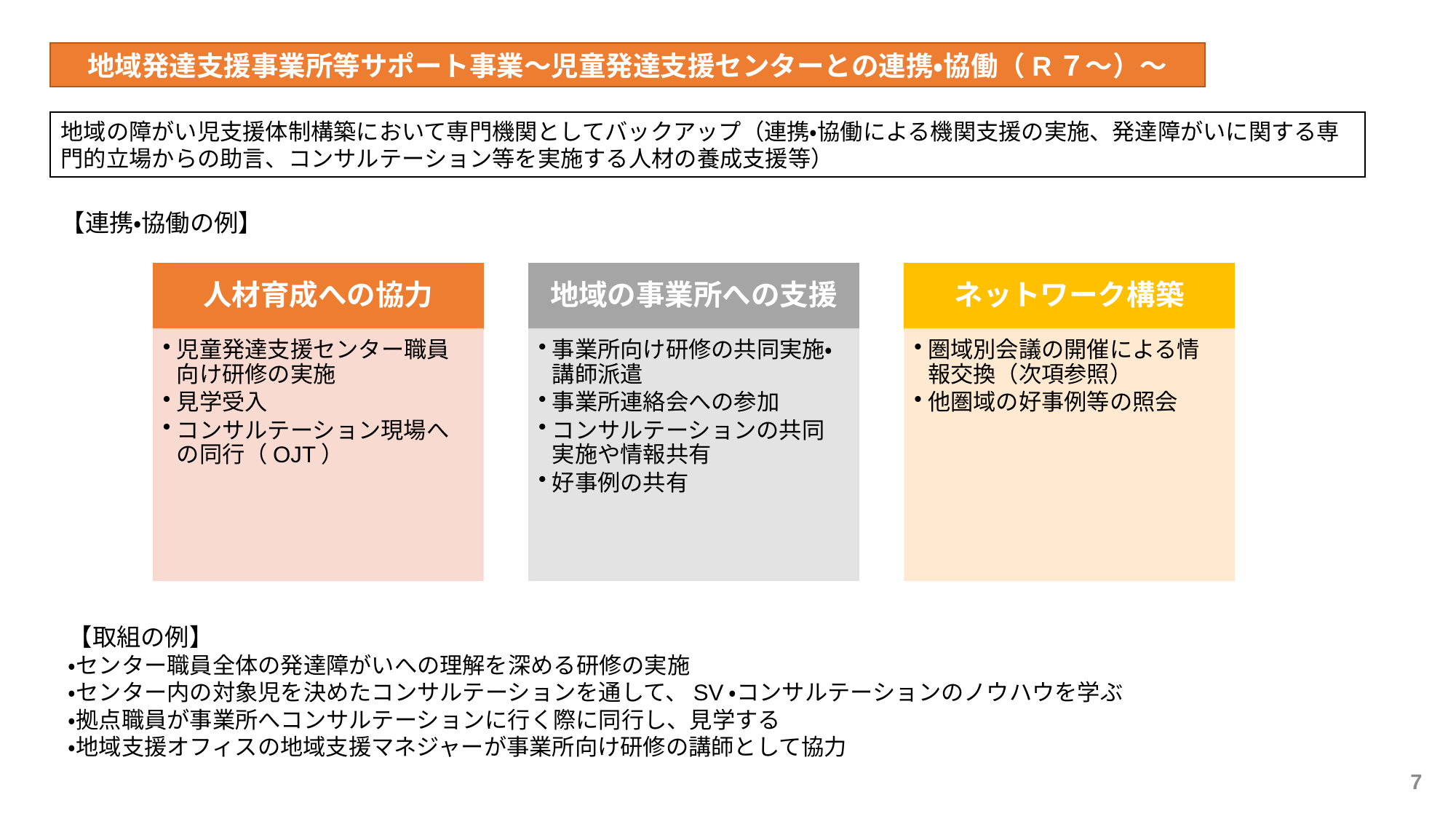

地域発達支援事業所等サポート事業～児童発達支援センターとの連携・協働（R７～）～
地域の障がい児支援体制構築において専門機関としてバックアップ（連携・協働による機関支援の実施、発達障がいに関する専門的立場からの助言、コンサルテーション等を実施する人材の養成支援等）
【連携・協働の例】
人材育成への協力
児童発達支援センター職員向け研修の実施
見学受入
コンサルテーション現場への同行（OJT）
地域の事業所への支援
事業所向け研修の共同実施・講師派遣
事業所連絡会への参加
コンサルテーションの共同実施や情報共有
好事例の共有
ネットワーク構築
圏域別会議の開催による情報交換（次項参照）
他圏域の好事例等の照会
【取組の例】
・センター職員全体の発達障がいへの理解を深める研修の実施
・センター内の対象児を決めたコンサルテーションを通して、SV・コンサルテーションのノウハウを学ぶ
・拠点職員が事業所へコンサルテーションに行く際に同行し、見学する
・地域支援オフィスの地域支援マネジャーが事業所向け研修の講師として協力
7